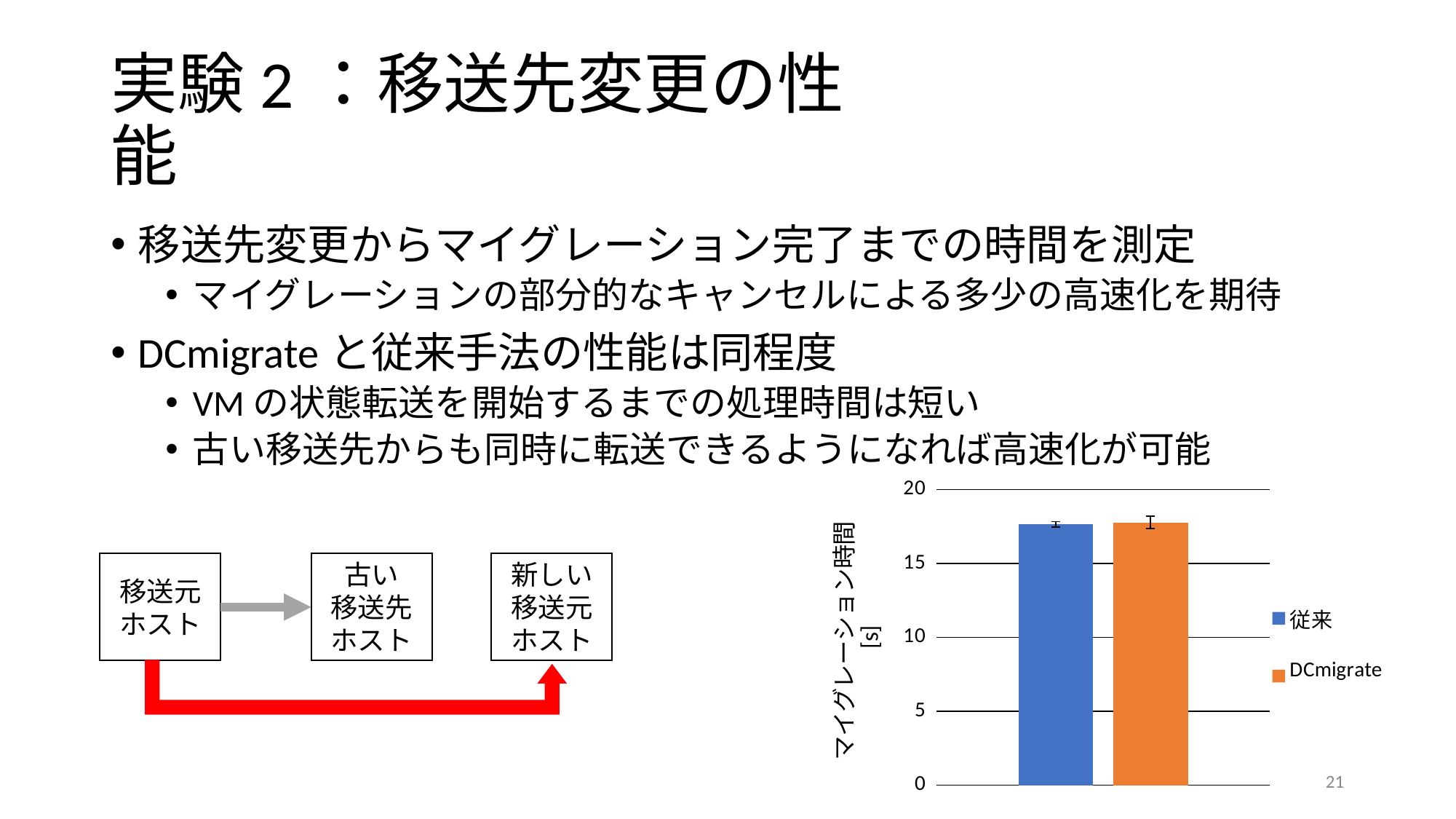

# 実験2：移送先変更の性能
移送先変更からマイグレーション完了までの時間を測定
マイグレーションの部分的なキャンセルによる多少の高速化を期待
DCmigrateと従来手法の性能は同程度
VMの状態転送を開始するまでの処理時間は短い
古い移送先からも同時に転送できるようになれば高速化が可能

### Chart

| Category |  |  |
|---|---|---|
古い
移送先ホスト
新しい移送元ホスト
移送元ホスト

21